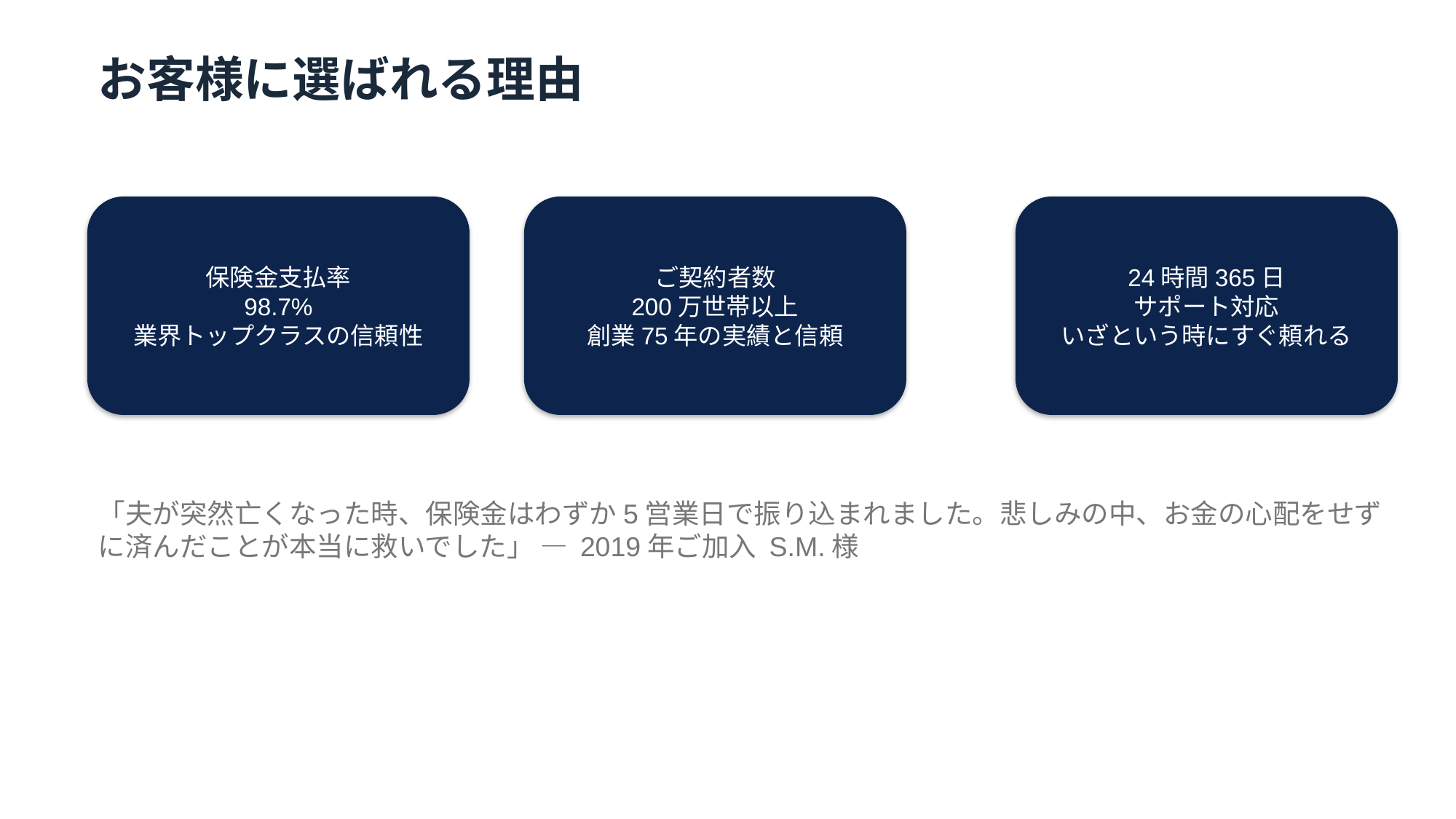

お客様に選ばれる理由
保険金支払率
98.7%
業界トップクラスの信頼性
ご契約者数
200万世帯以上
創業75年の実績と信頼
24時間365日
サポート対応
いざという時にすぐ頼れる
「夫が突然亡くなった時、保険金はわずか5営業日で振り込まれました。悲しみの中、お金の心配をせずに済んだことが本当に救いでした」 — 2019年ご加入 S.M.様